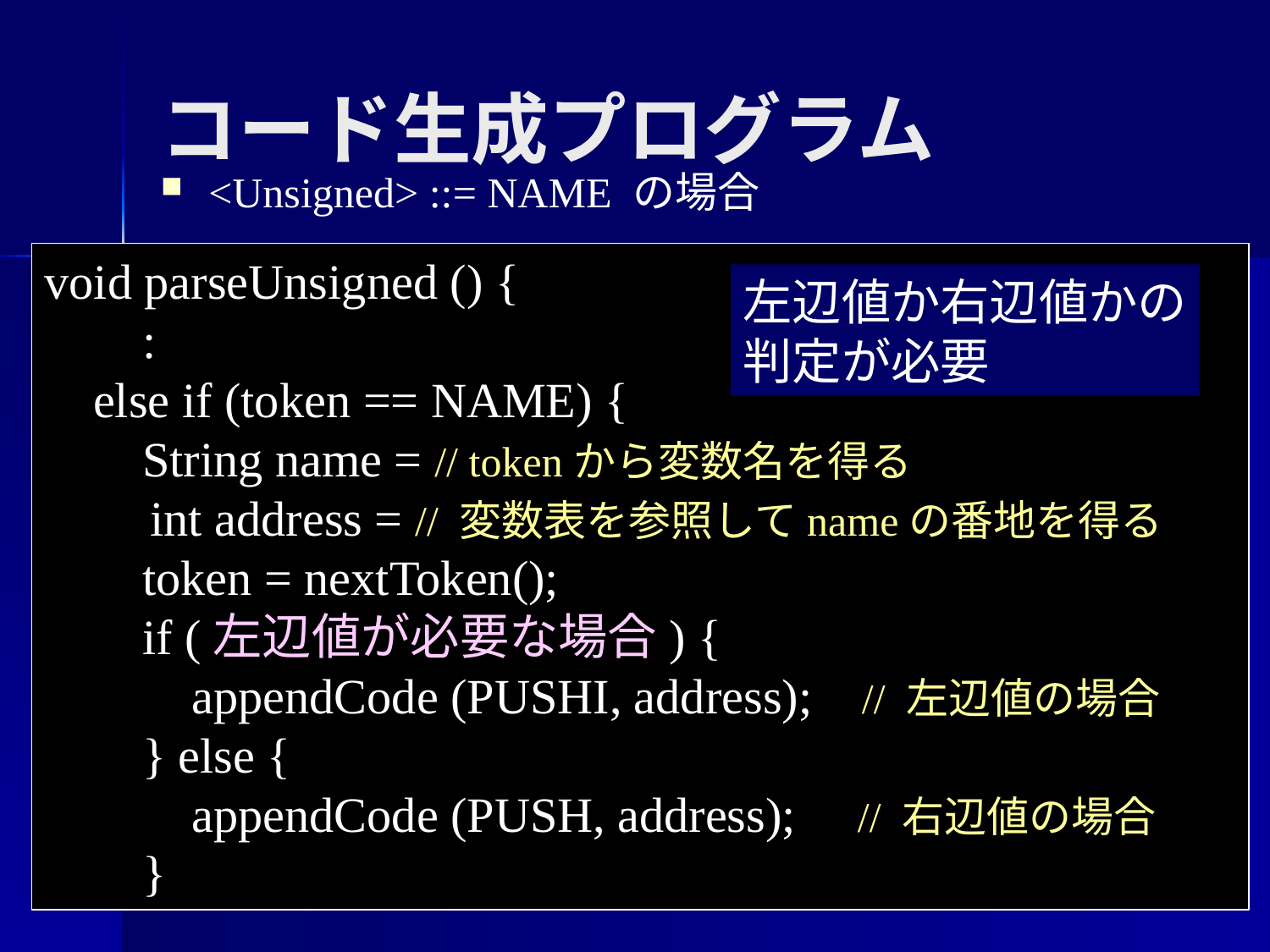

コード生成プログラム
<Unsigned> ::= NAME の場合
void parseUnsigned () {
        :
    else if (token == NAME) {
        String name = // tokenから変数名を得る
          int address = // 変数表を参照してnameの番地を得る
        token = nextToken();
        if (左辺値が必要な場合) {
            appendCode (PUSHI, address);    // 左辺値の場合
        } else {
            appendCode (PUSH, address);     // 右辺値の場合
        }
左辺値か右辺値かの
判定が必要